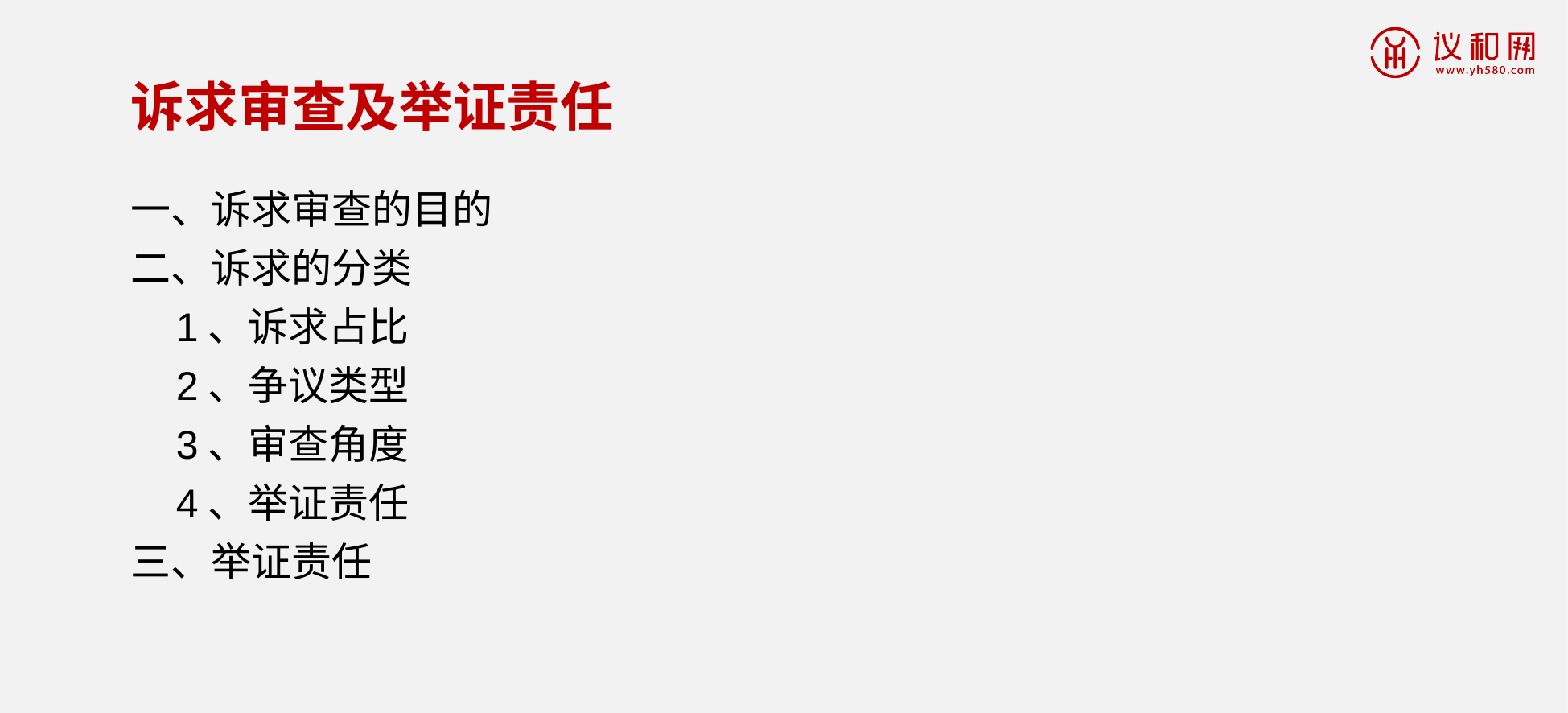

诉求审查及举证责任

一、诉求审查的目的
二、诉求的分类
    1、诉求占比
    2、争议类型
    3、审查角度
    4、举证责任
三、举证责任